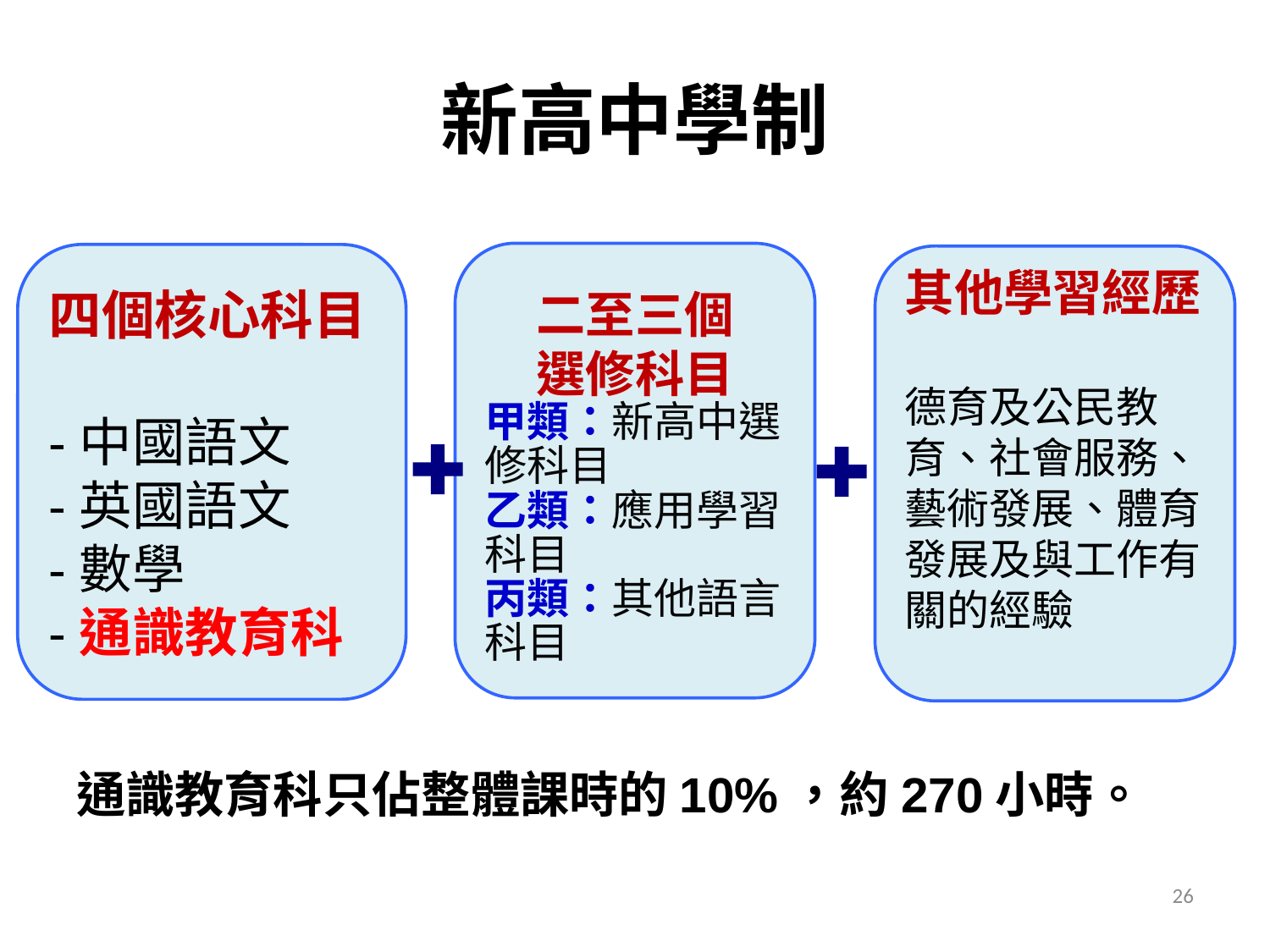

# 新高中學制

二至三個
選修科目
甲類：新高中選修科目
乙類：應用學習科目
丙類：其他語言科目

四個核心科目

-中國語文
-英國語文
-數學
-通識教育科
其他學習經歷

德育及公民教育、社會服務、藝術發展、體育發展及與工作有關的經驗

通識教育科只佔整體課時的10%，約270小時。
26